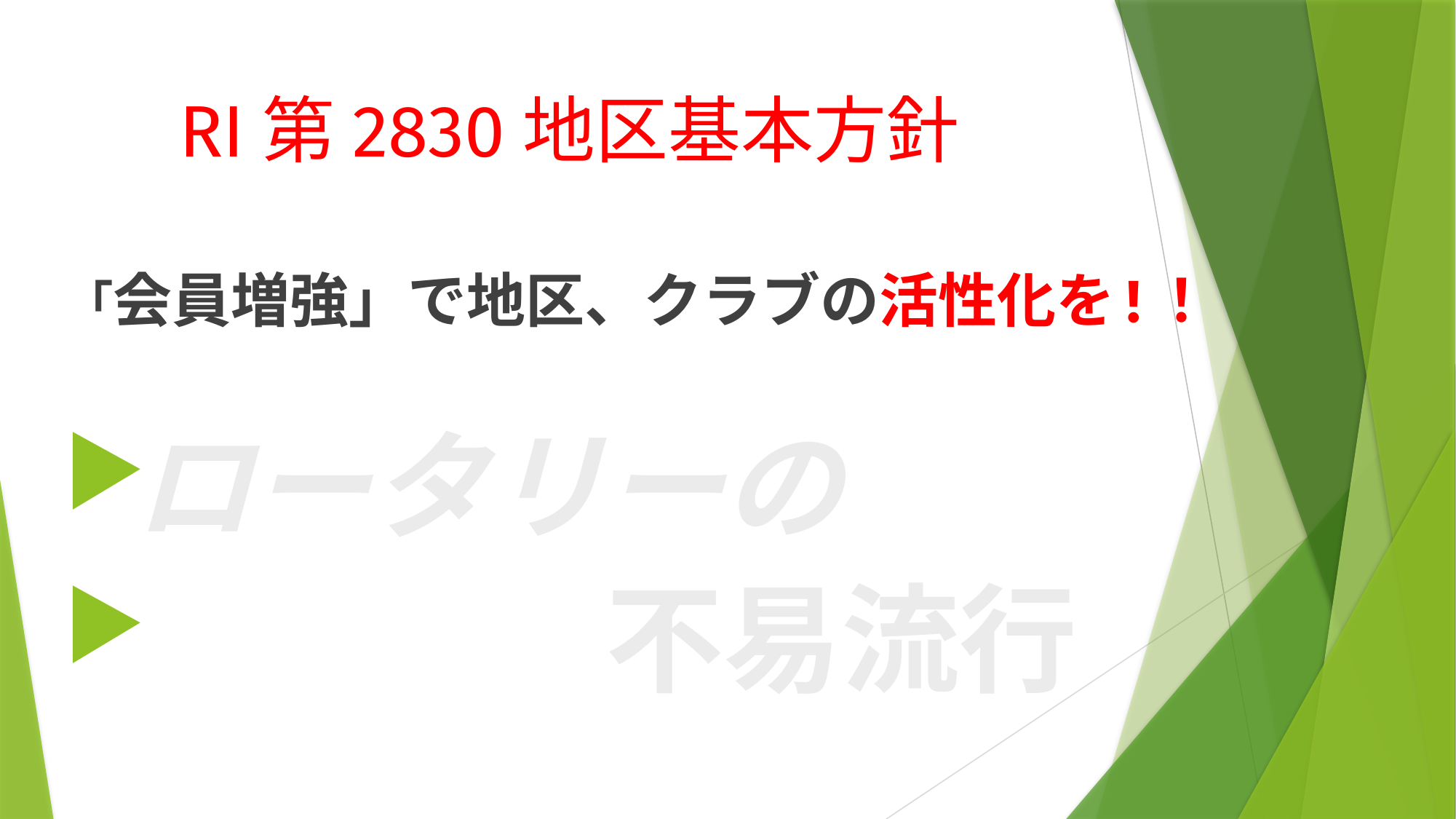

# RI第2830地区基本方針
「会員増強」で地区、クラブの活性化を!！

ロータリーの
　　　　不易流行